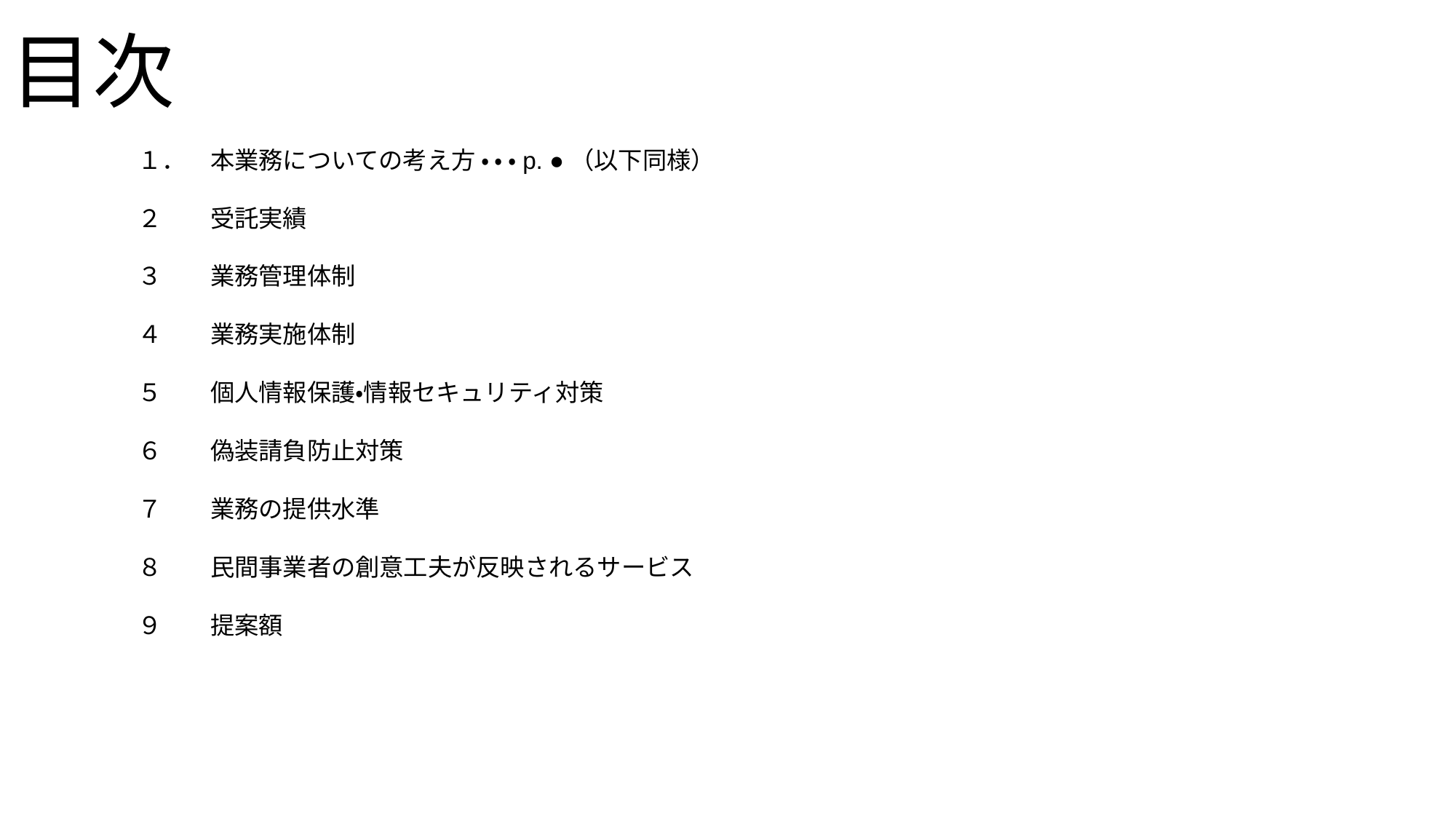

目次
１．　本業務についての考え方 ・ ・ ・p. ●（以下同様）

２　　受託実績

３　　業務管理体制

４　　業務実施体制

５　　個人情報保護・情報セキュリティ対策

６　　偽装請負防止対策

７　　業務の提供水準

８　　民間事業者の創意工夫が反映されるサービス

９　　提案額